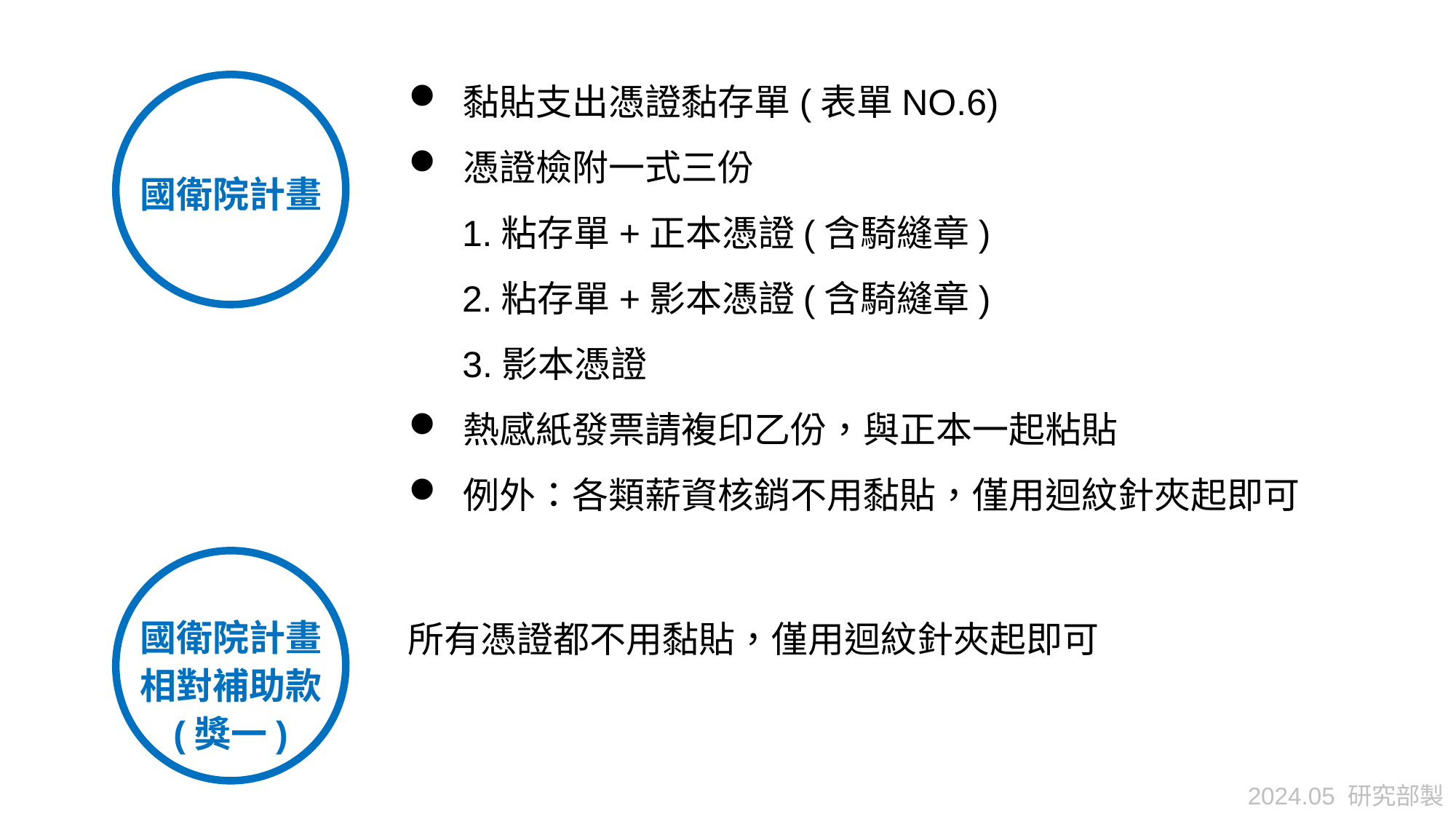

黏貼支出憑證黏存單(表單NO.6)
憑證檢附一式三份
 1.粘存單+正本憑證(含騎縫章)
 2.粘存單+影本憑證(含騎縫章)
3.影本憑證
熱感紙發票請複印乙份，與正本一起粘貼
例外：各類薪資核銷不用黏貼，僅用迴紋針夾起即可

國衛院計畫

國衛院計畫
相對補助款
(獎一)
所有憑證都不用黏貼，僅用迴紋針夾起即可
2024.05 研究部製